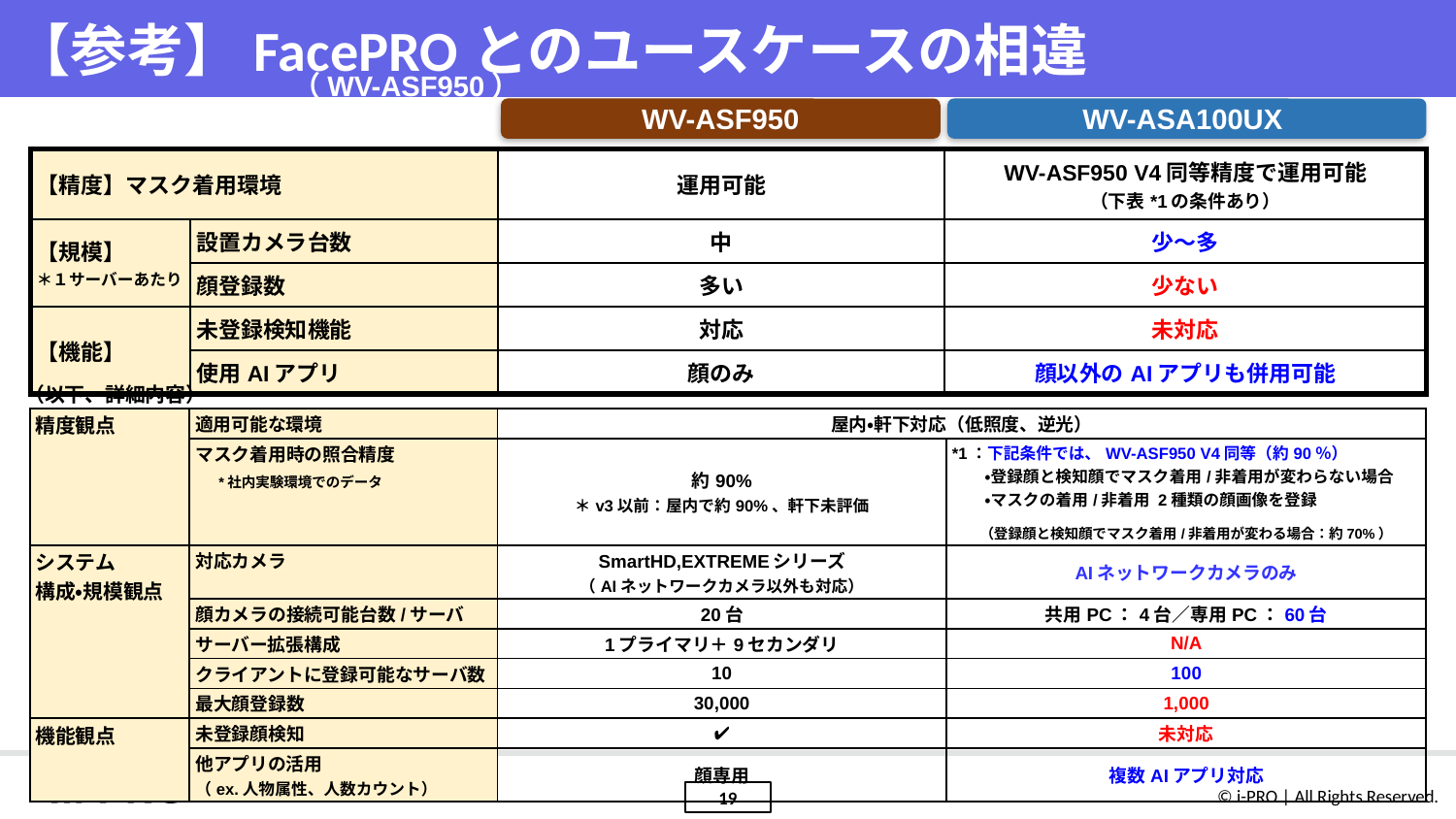

# 【参考】FacePROとのユースケースの相違
（WV-ASF950）
WV-ASF950
WV-ASA100UX
| 【精度】マスク着用環境 |  | 運用可能 | WV-ASF950 V4同等精度で運用可能 （下表\*1の条件あり） |
| --- | --- | --- | --- |
| 【規模】 ＊１サーバーあたり | 設置カメラ台数 | 中 | 少～多 |
|  | 顔登録数 | 多い | 少ない |
| 【機能】 | 未登録検知機能 | 対応 | 未対応 |
|  | 使用AIアプリ | 顔のみ | 顔以外のAIアプリも併用可能 |
（以下、詳細内容）
| 精度観点 | 適用可能な環境 | 屋内・軒下対応（低照度、逆光） |  |
| --- | --- | --- | --- |
|  | マスク着用時の照合精度 　\*社内実験環境でのデータ | 約90% ＊v3以前：屋内で約90%、軒下未評価 | \*1：下記条件では、WV-ASF950 V4同等（約90％） 　　・登録顔と検知顔でマスク着用/非着用が変わらない場合 　　・マスクの着用/非着用 2種類の顔画像を登録 （登録顔と検知顔でマスク着用/非着用が変わる場合：約70%） |
| システム 構成・規模観点 | 対応カメラ | SmartHD,EXTREMEシリーズ （AIネットワークカメラ以外も対応） | AIネットワークカメラのみ |
|  | 顔カメラの接続可能台数/サーバ | 20台 | 共用PC：4台／専用PC：60台 |
|  | サーバー拡張構成 | 1プライマリ＋9セカンダリ | N/A |
|  | クライアントに登録可能なサーバ数 | 10 | 100 |
|  | 最大顔登録数 | 30,000 | 1,000 |
| 機能観点 | 未登録顔検知 | ✔ | 未対応 |
|  | 他アプリの活用 （ex.人物属性、人数カウント） | 顔専用 | 複数AIアプリ対応 |